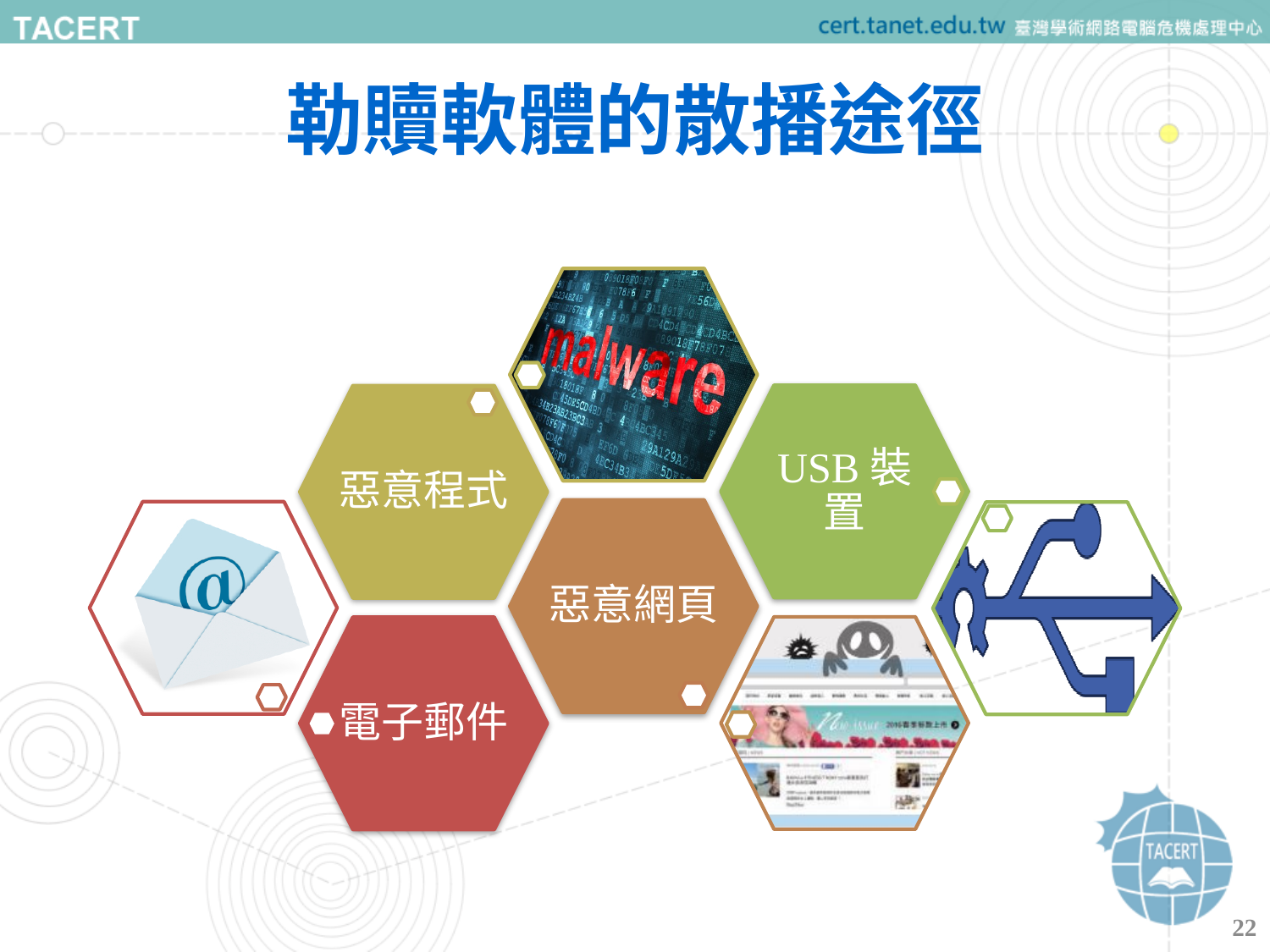

# 勒贖軟體的散播途徑
電子郵件
惡意網頁
惡意程式
USB裝置
22